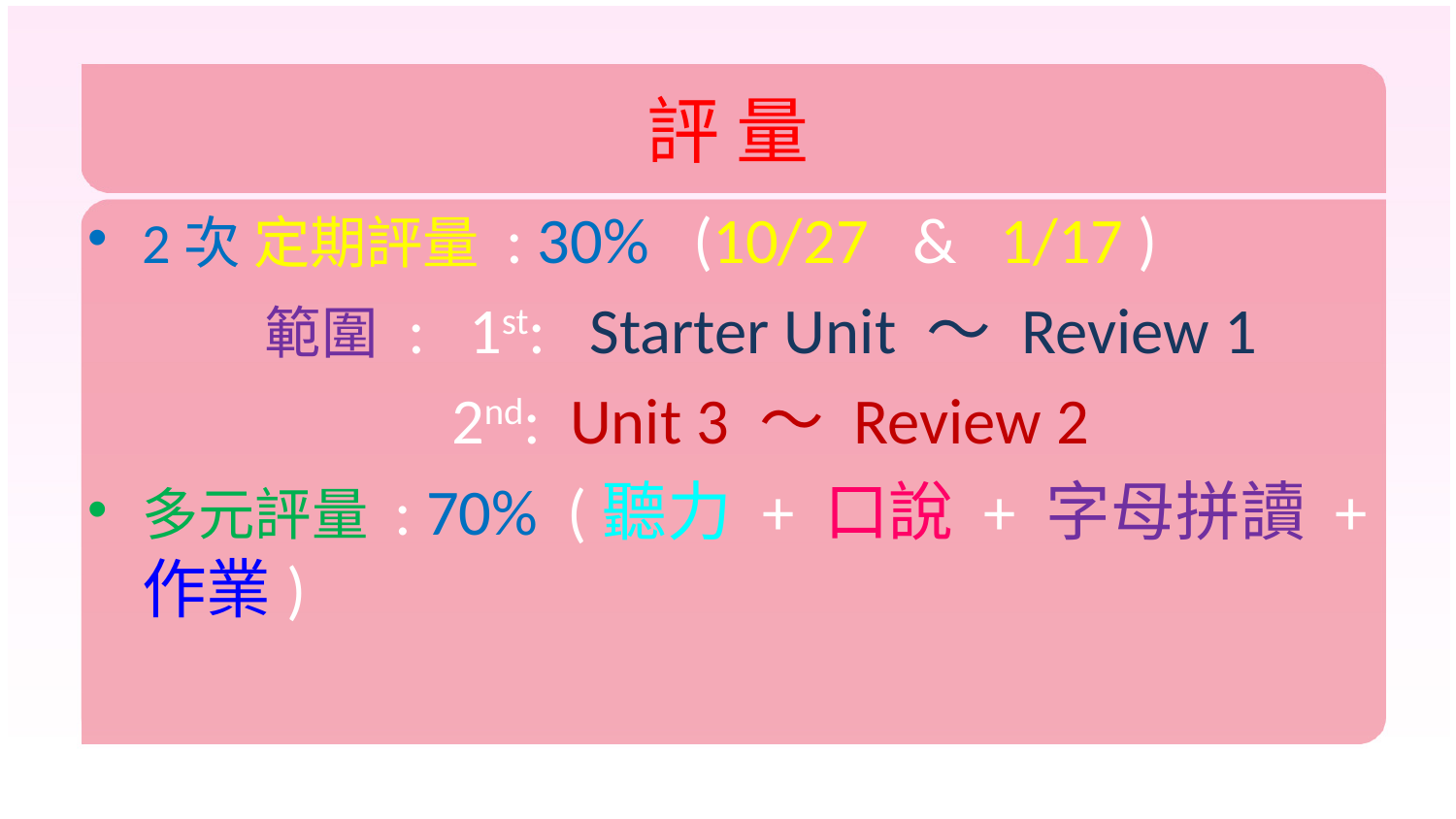

# 評 量
2次 定期評量 : 30%   (10/27   &   1/17 )
             範圍 :   1st:   Starter Unit 〜 Review 1
                         2nd:  Unit 3 〜 Review 2
多元評量 : 70%  (聽力 + 口說 + 字母拼讀 + 作業)